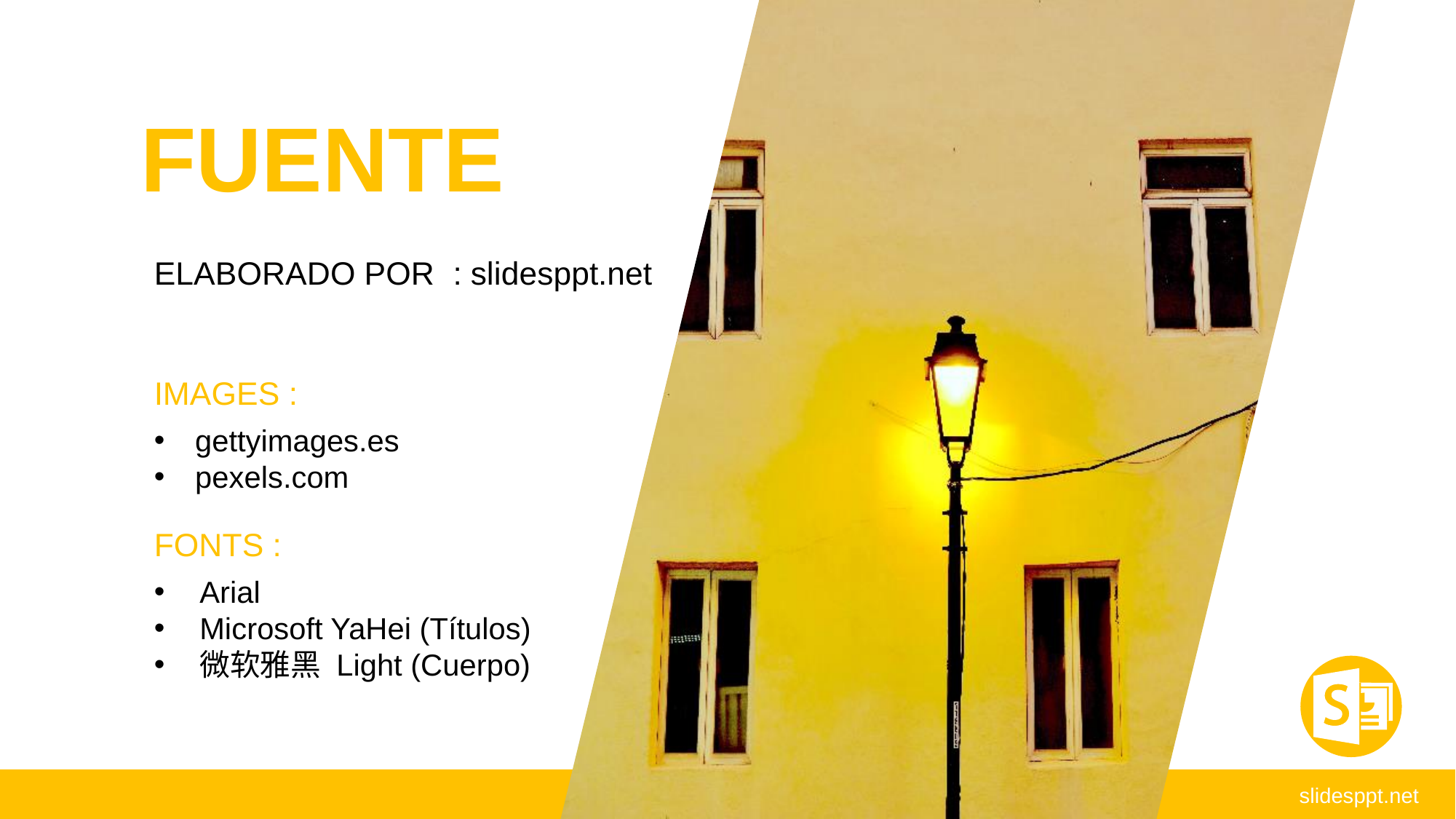

FUENTE
ELABORADO POR  : slidesppt.net

IMAGES :
gettyimages.es
pexels.com
FONTS :
Arial
Microsoft YaHei (Títulos)
微软雅黑 Light (Cuerpo)

slidesppt.net